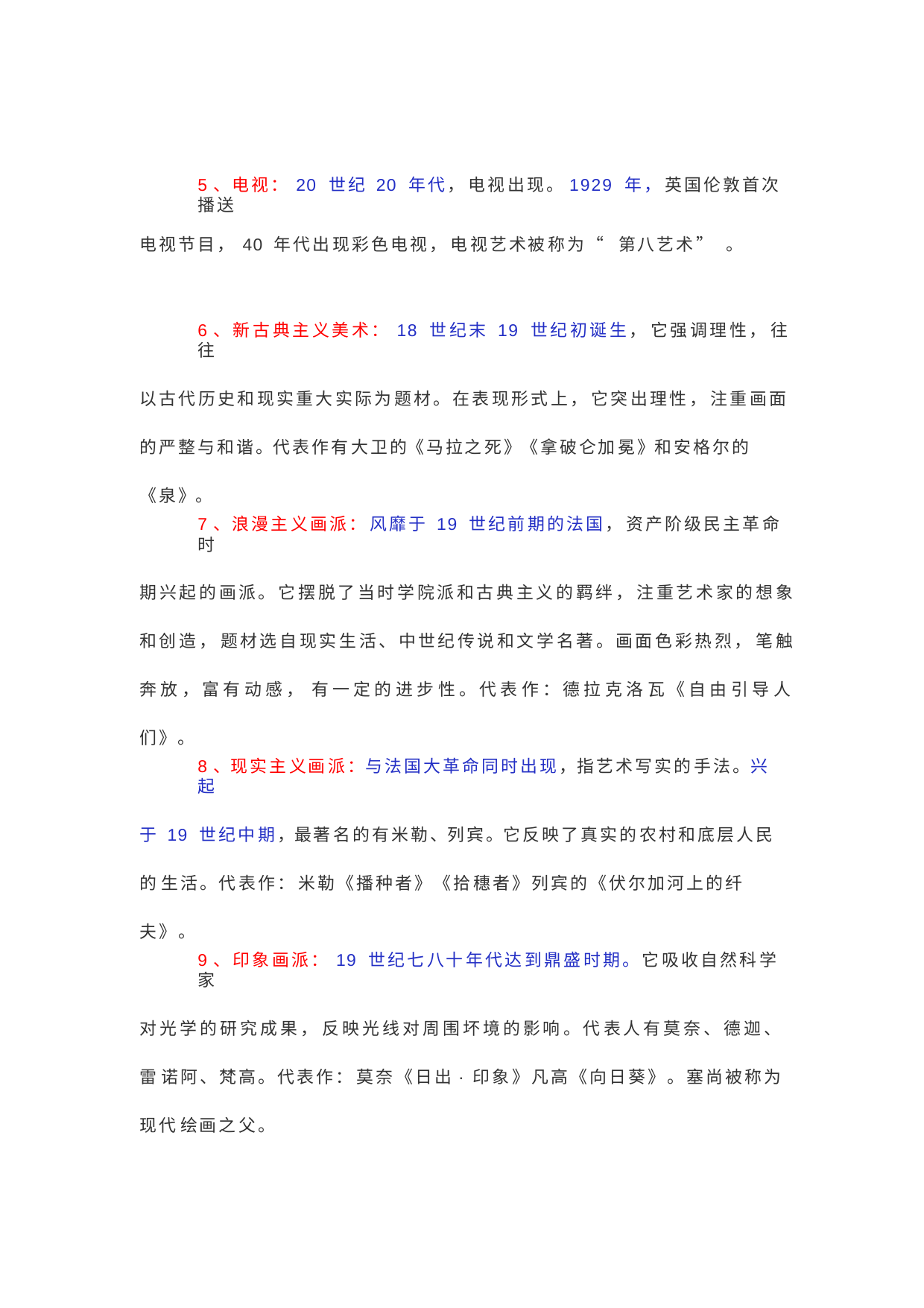

5、电视： 20 世纪 20 年代， 电视出现。1929 年， 英国伦敦首次播送

电视节目， 40 年代出现彩色电视， 电视艺术被称为“ 第八艺术”。
6、新古典主义美术： 18 世纪末 19 世纪初诞生， 它强调理性， 往往
以古代历史和现实重大实际为题材。在表现形式上， 它突出理性， 注重画面 的严整与和谐。代表作有大卫的《马拉之死》《拿破仑加冕》和安格尔的《泉》。
7、浪漫主义画派： 风靡于 19 世纪前期的法国， 资产阶级民主革命时
期兴起的画派。它摆脱了当时学院派和古典主义的羁绊， 注重艺术家的想象 和创造， 题材选自现实生活、中世纪传说和文学名著。画面色彩热烈， 笔触 奔放，富有动感， 有一定的进步性。代表作：德拉克洛瓦《自由引导人们》。
8、现实主义画派：与法国大革命同时出现，指艺术写实的手法。兴起
于 19 世纪中期，最著名的有米勒、列宾。它反映了真实的农村和底层人民的 生活。代表作： 米勒《播种者》《拾穗者》列宾的《伏尔加河上的纤夫》。
9、印象画派： 19 世纪七八十年代达到鼎盛时期。它吸收自然科学家
对光学的研究成果， 反映光线对周围坏境的影响。代表人有莫奈、德迦、雷 诺阿、梵高。代表作： 莫奈《日出· 印象》凡高《向日葵》。塞尚被称为现代 绘画之父。